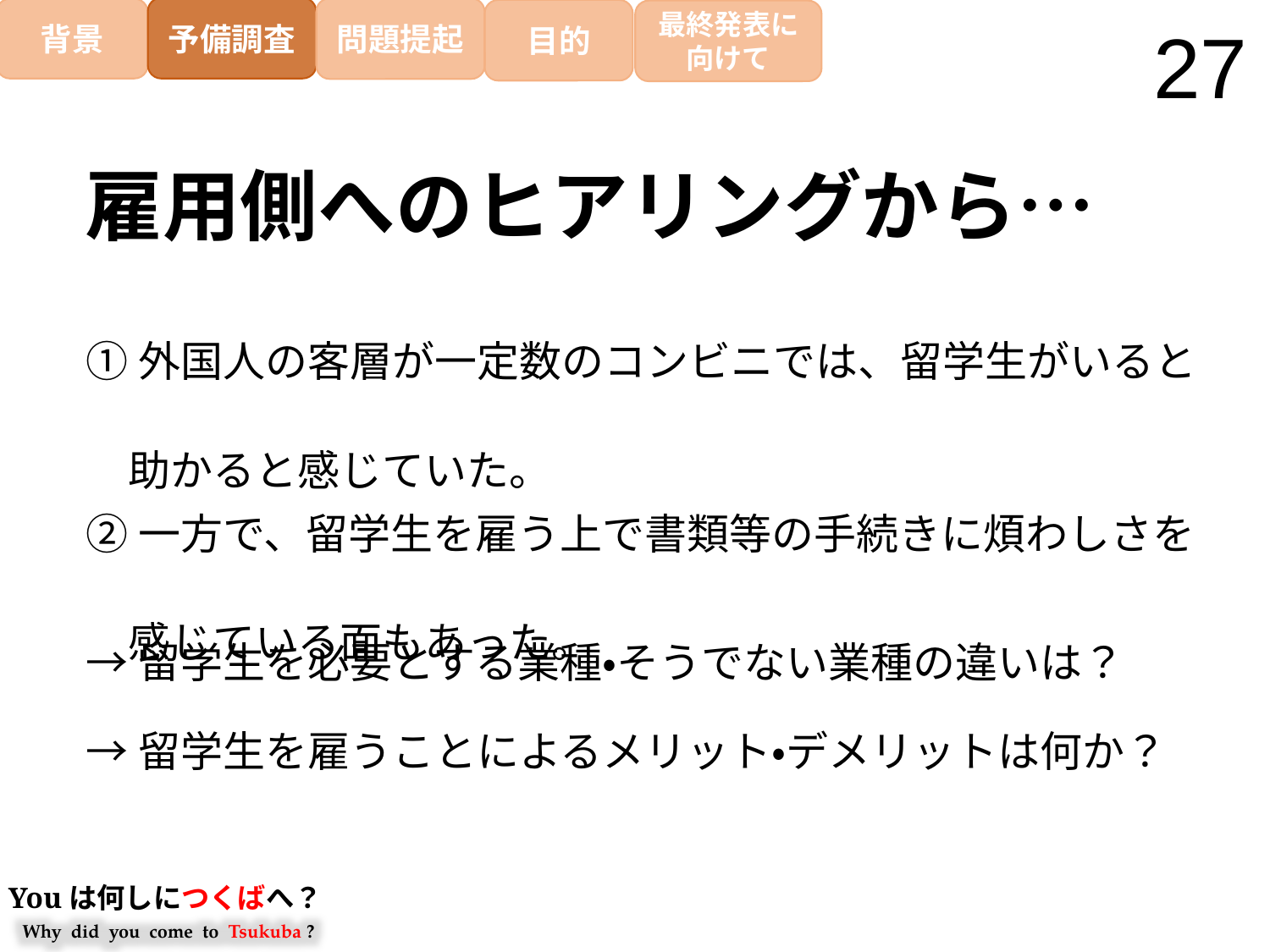

目的
予備調査
問題提起
背景
最終発表に
向けて
27
# 雇用側へのヒアリングから…
①外国人の客層が一定数のコンビニでは、留学生がいると
　助かると感じていた。
②一方で、留学生を雇う上で書類等の手続きに煩わしさを
　感じている面もあった。

→留学生を必要とする業種・そうでない業種の違いは？
→留学生を雇うことによるメリット・デメリットは何か？
Youは何しにつくばへ？
Why  did  you  come  to  Tsukuba ?